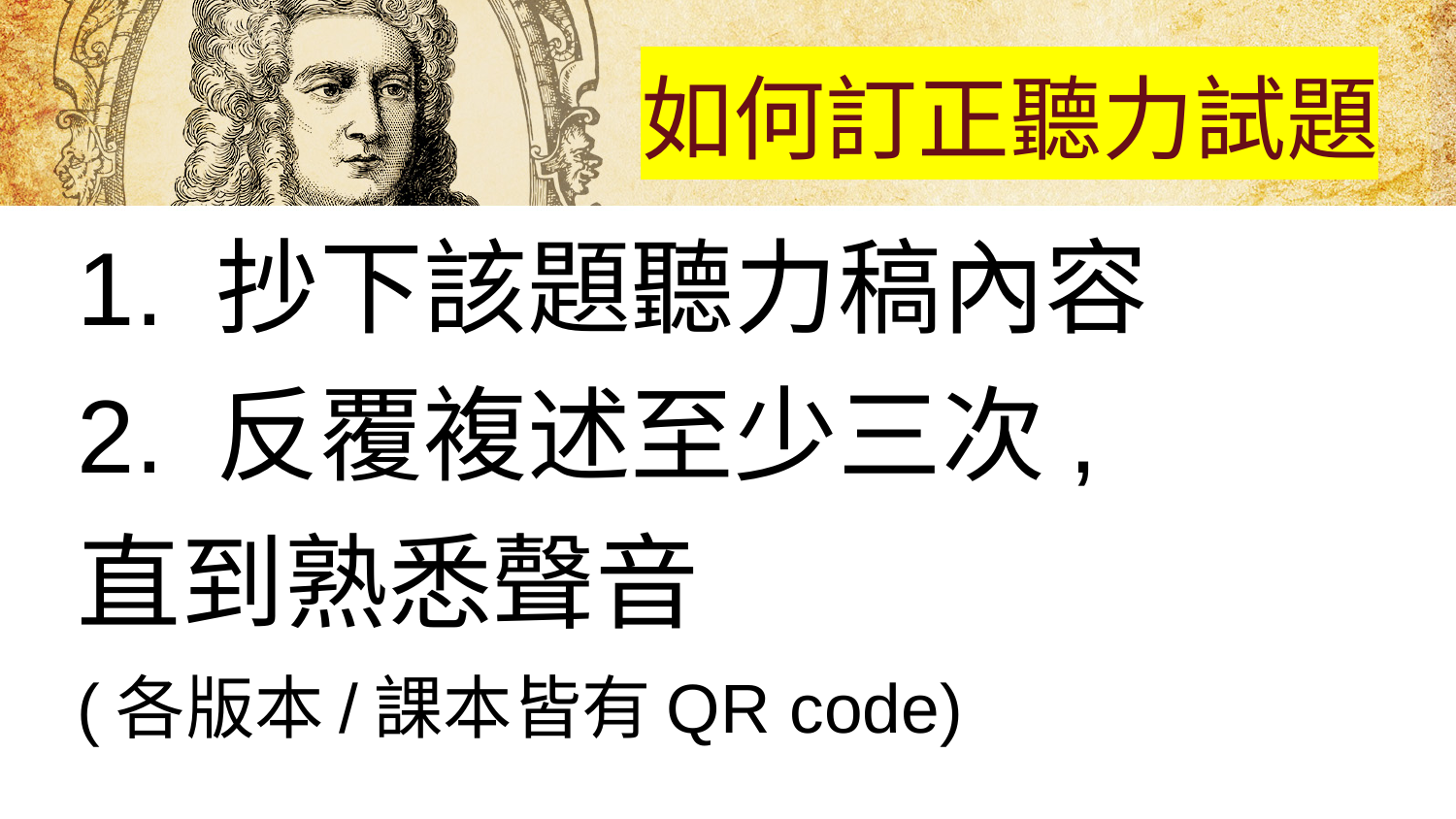

# 如何訂正聽力試題
1. 抄下該題聽力稿內容
2. 反覆複述至少三次,
直到熟悉聲音
(各版本/課本皆有QR code)